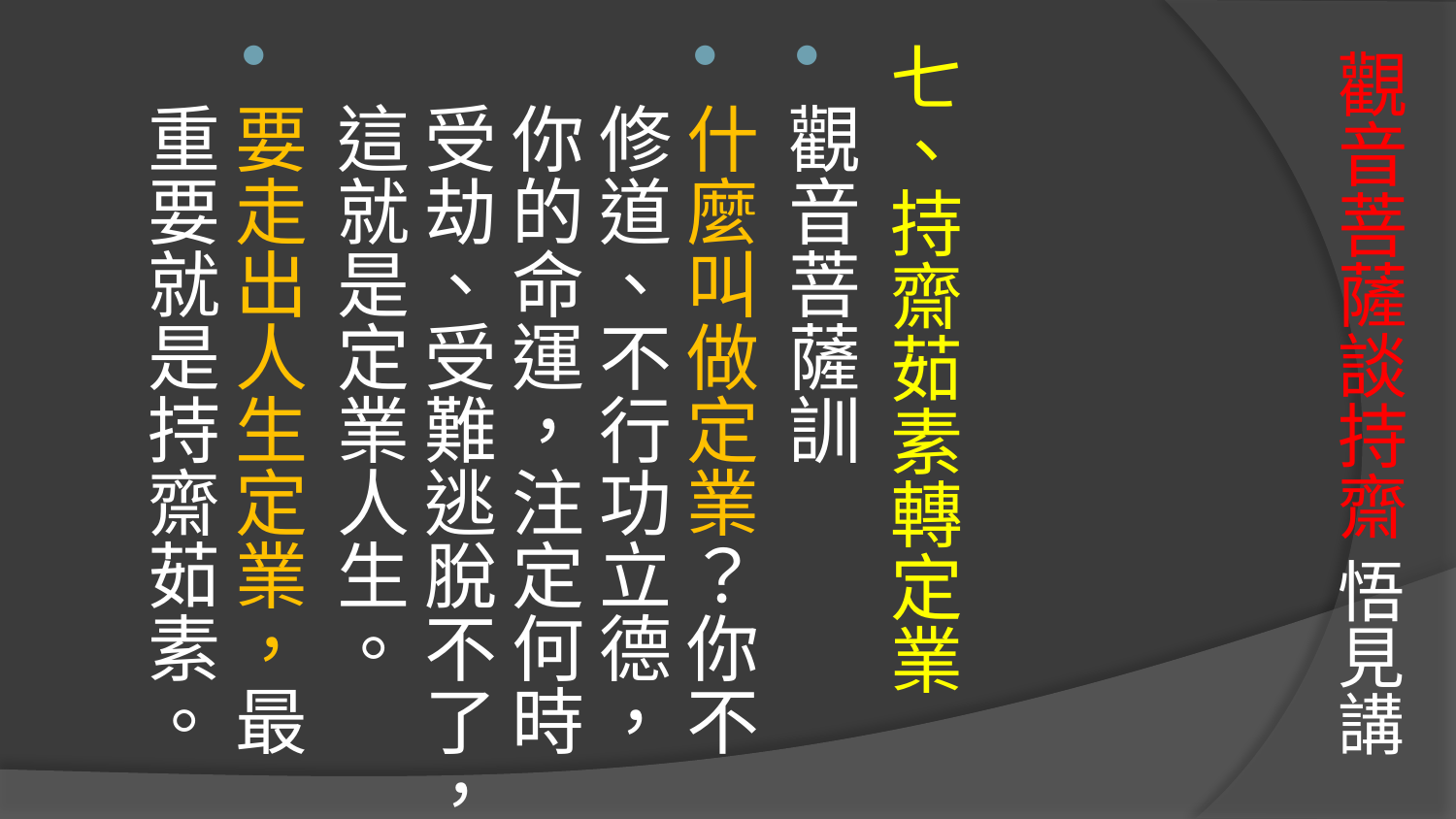

# 觀音菩薩談持齋 悟見講
七、持齋茹素轉定業
觀音菩薩訓
什麼叫做定業？你不修道、不行功立德，你的命運，注定何時受劫、受難逃脫不了，這就是定業人生。
要走出人生定業，最重要就是持齋茹素。